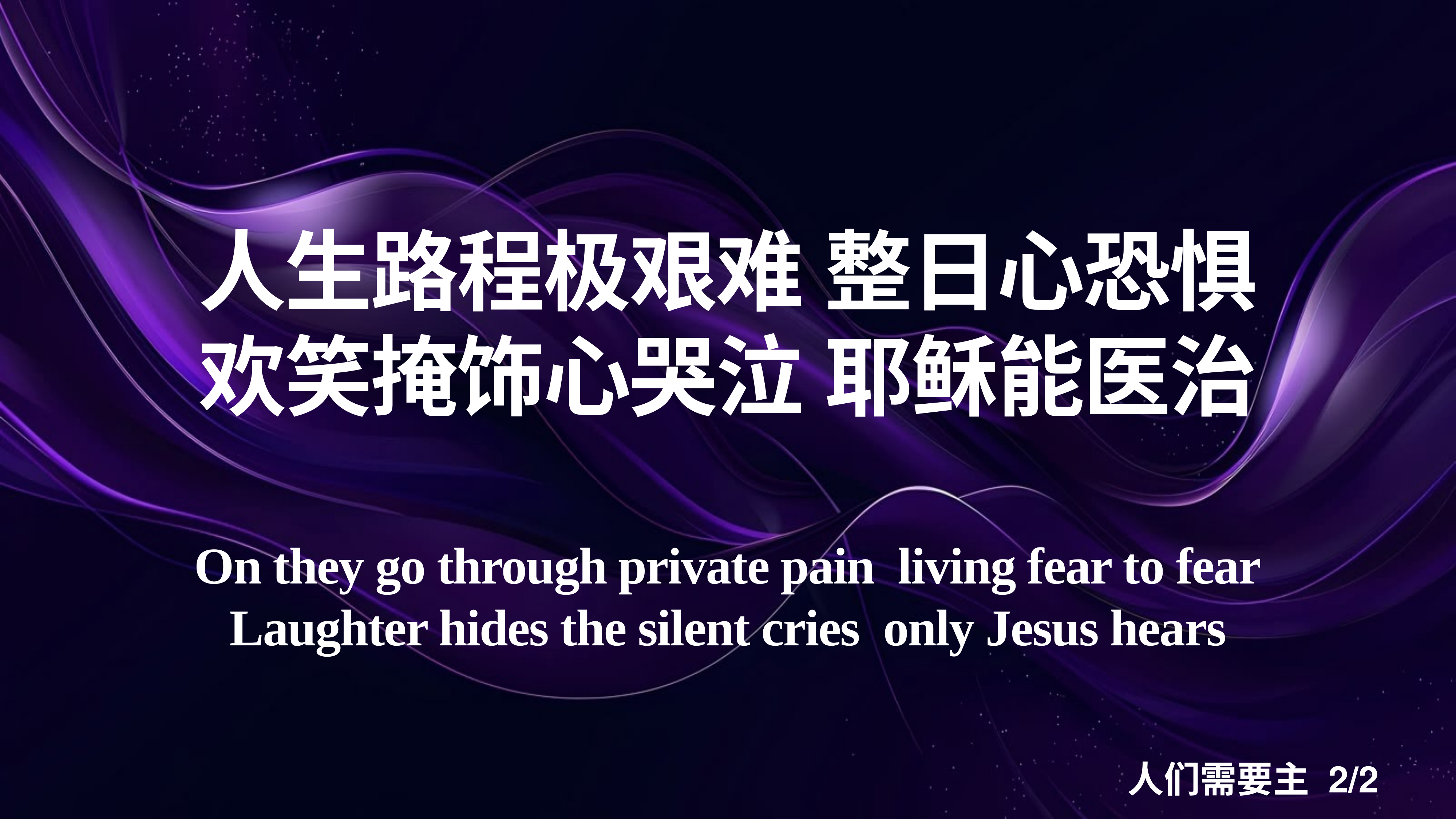

人生路程极艰难 整日心恐惧
欢笑掩饰心哭泣 耶稣能医治
On they go through private pain  living fear to fear
Laughter hides the silent cries  only Jesus hears
人们需要主 2/2